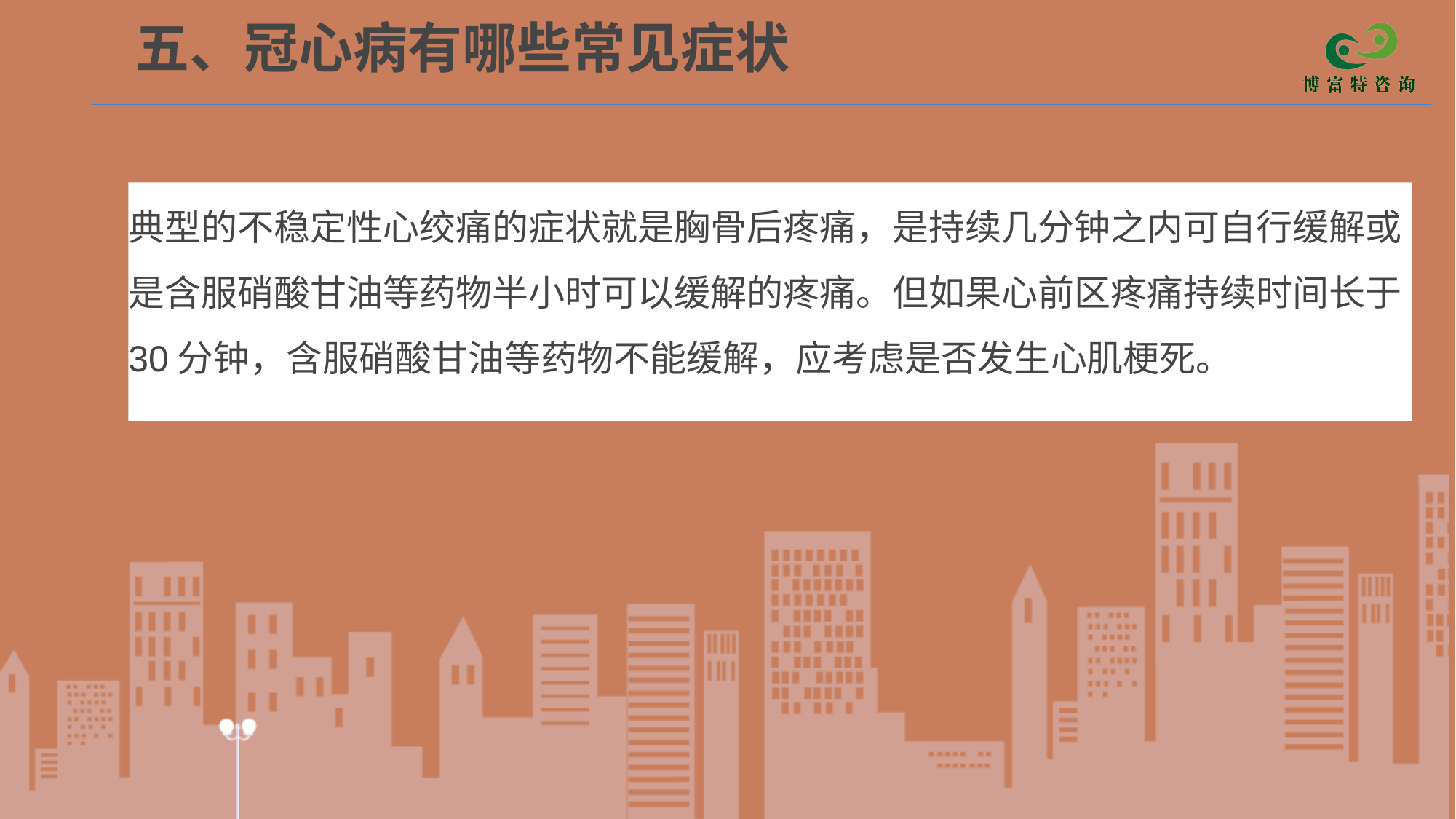

# 五、冠心病有哪些常见症状
典型的不稳定性心绞痛的症状就是胸骨后疼痛，是持续几分钟之内可自行缓解或是含服硝酸甘油等药物半小时可以缓解的疼痛。但如果心前区疼痛持续时间长于30分钟，含服硝酸甘油等药物不能缓解，应考虑是否发生心肌梗死。
46